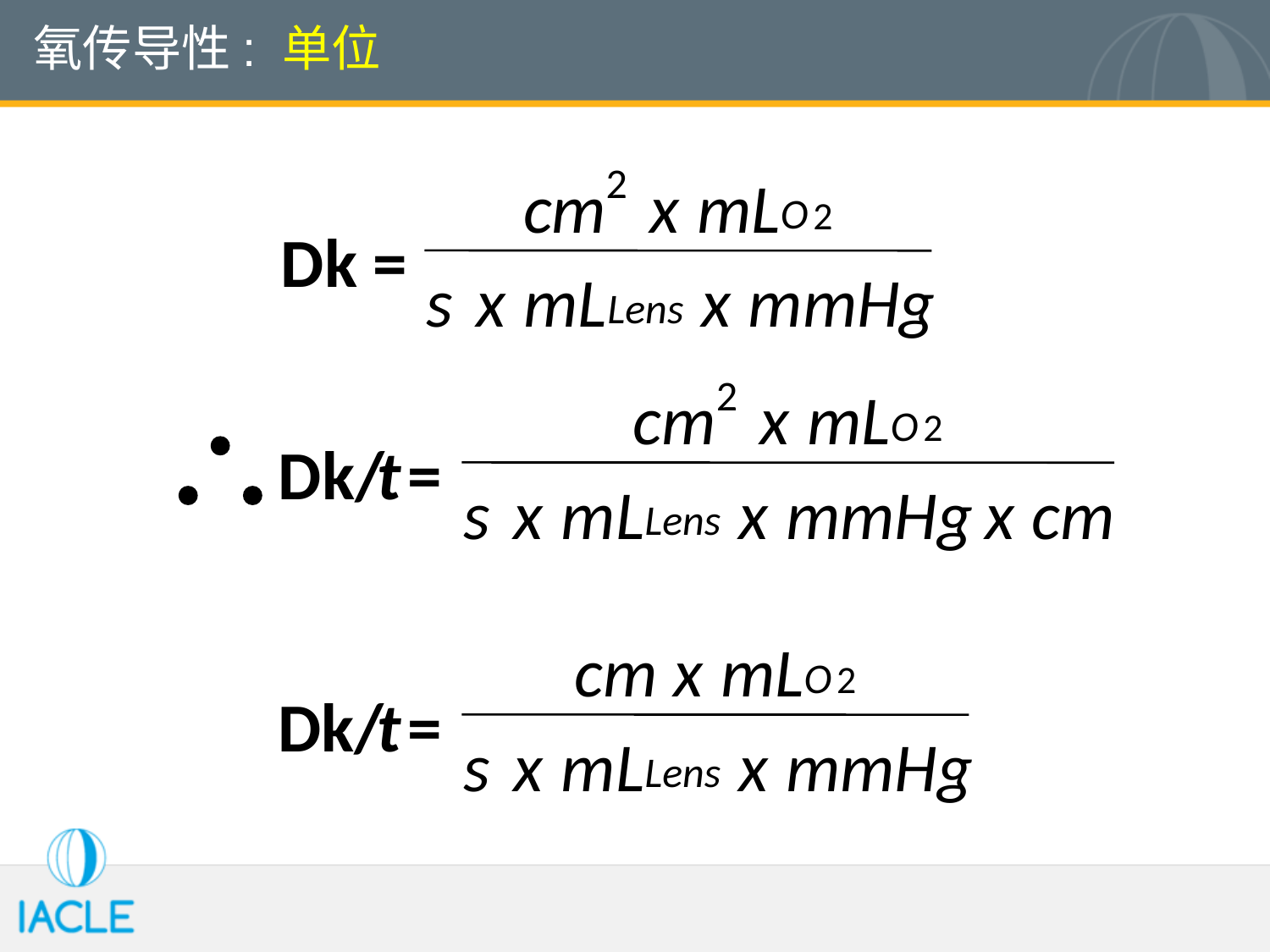

氧传导性: 单位
2
cm
x
mL
O
2
Dk =

s
x
mL
x
mmHg
Lens
2
∴
cm
x
mL
O
2
Dk/
t
 =

s
x
mL
x
mmHg
x
cm
Lens
cm
x
mL
O
2
Dk/
t
 =

s
x
mL
x
mmHg
Lens